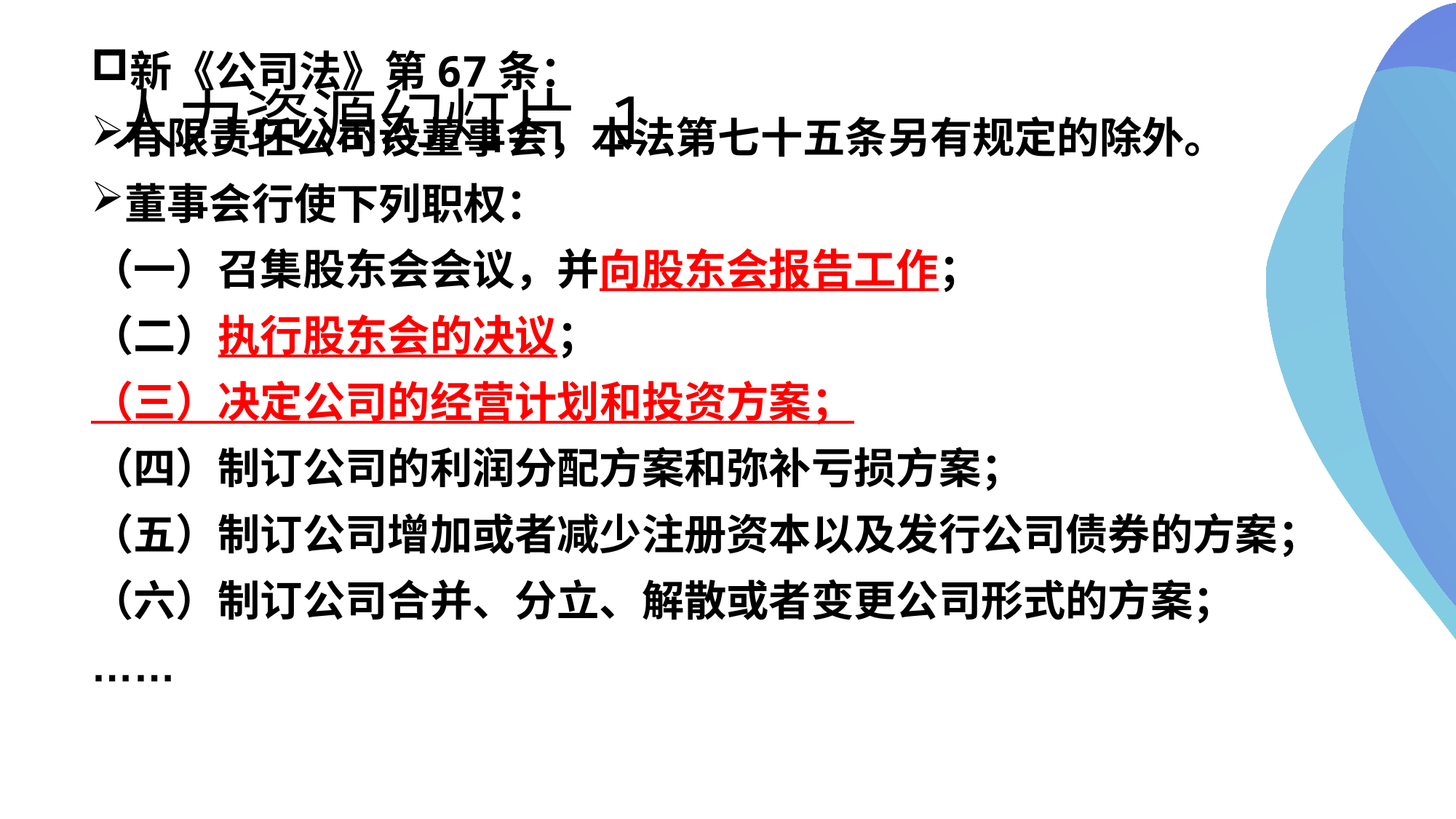

新《公司法》第67条：
有限责任公司设董事会，本法第七十五条另有规定的除外。
董事会行使下列职权：
（一）召集股东会会议，并向股东会报告工作；
（二）执行股东会的决议；
（三）决定公司的经营计划和投资方案；
（四）制订公司的利润分配方案和弥补亏损方案；
（五）制订公司增加或者减少注册资本以及发行公司债券的方案；
（六）制订公司合并、分立、解散或者变更公司形式的方案；
……
# 人力资源幻灯片 1